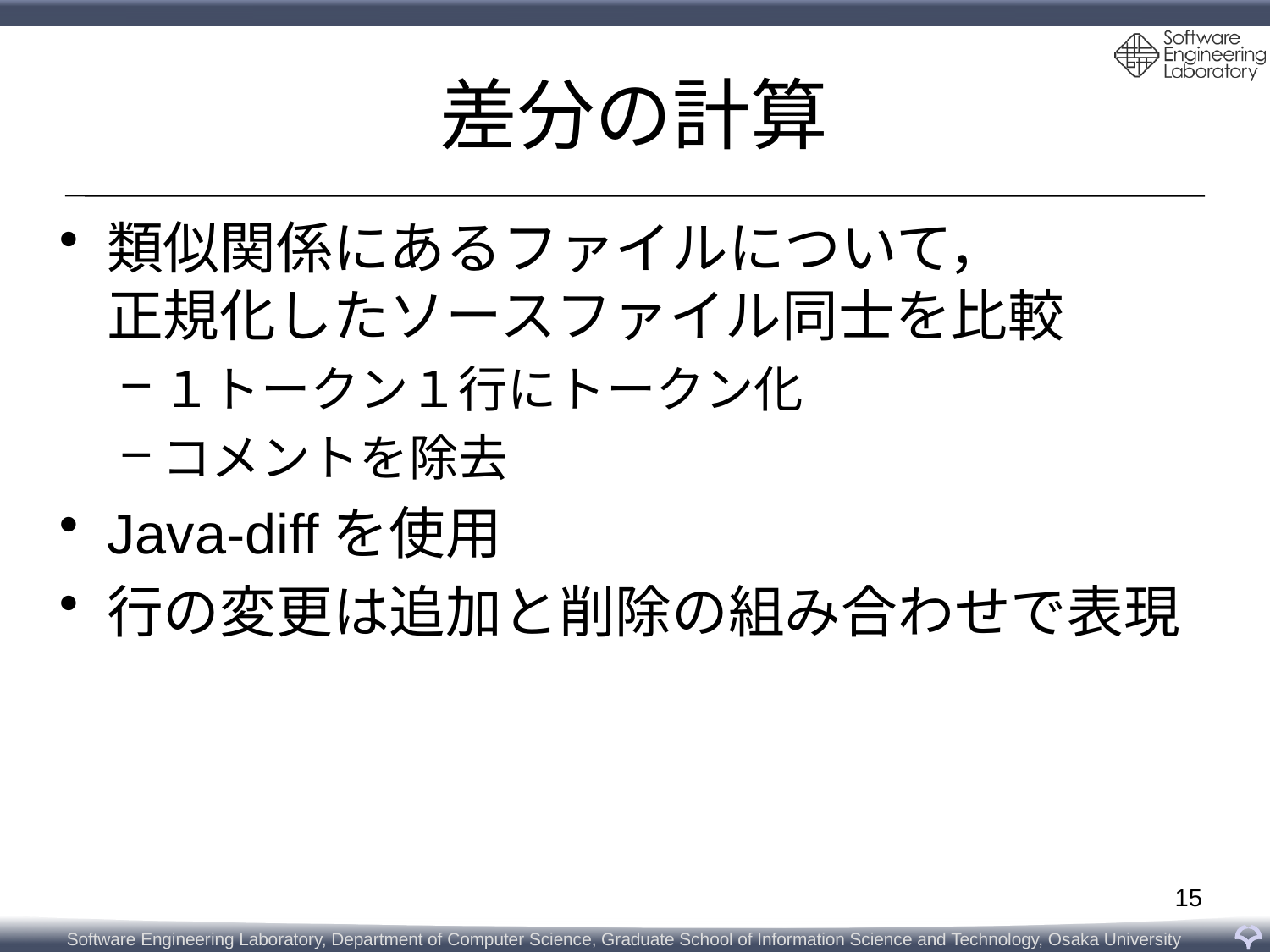

# 差分の計算
類似関係にあるファイルについて，
正規化したソースファイル同士を比較
１トークン１行にトークン化
コメントを除去
Java-diffを使用
行の変更は追加と削除の組み合わせで表現

15